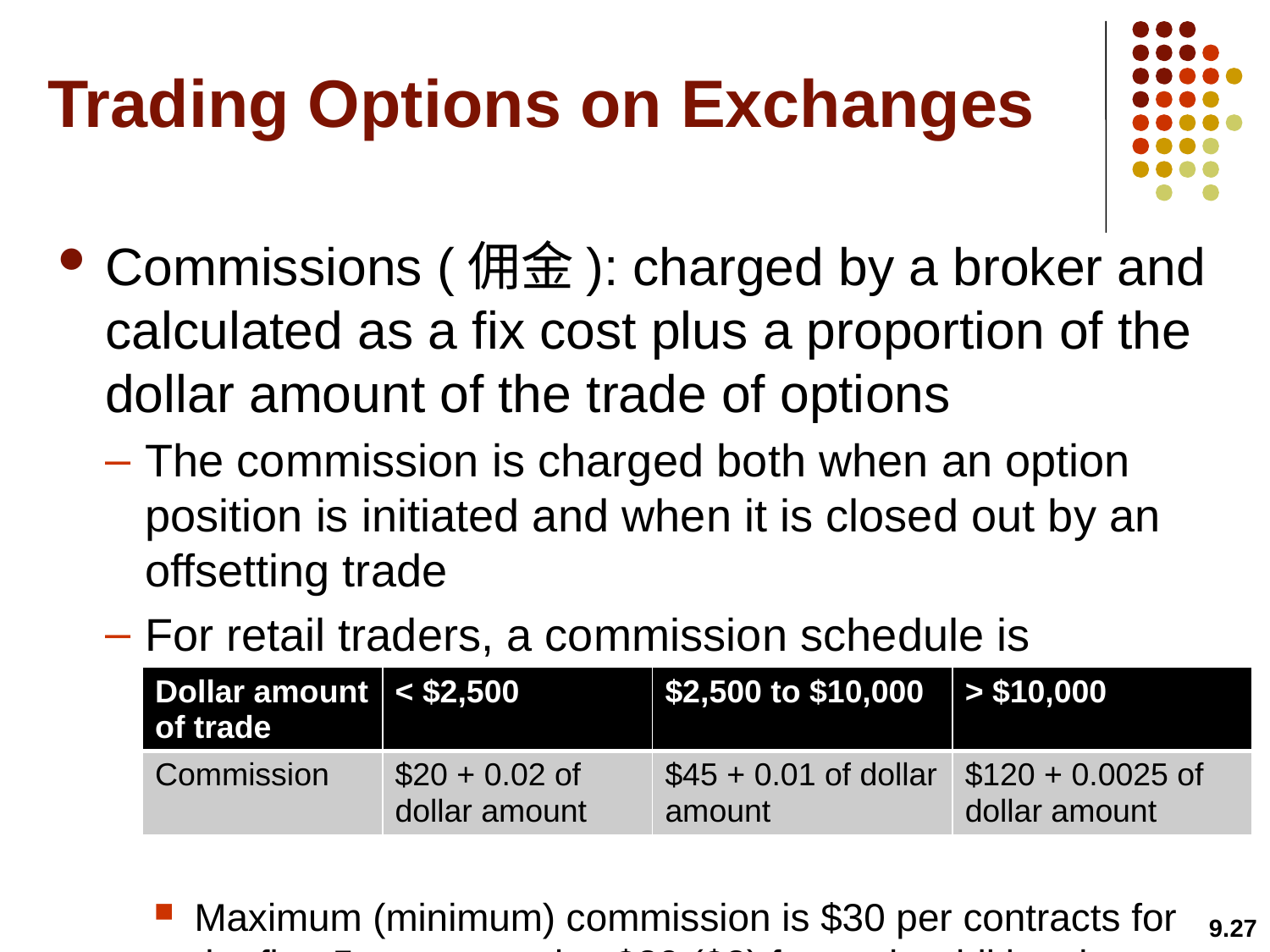

# Trading Options on Exchanges
Commissions (佣金): charged by a broker and calculated as a fix cost plus a proportion of the dollar amount of the trade of options
The commission is charged both when an option position is initiated and when it is closed out by an offsetting trade
For retail traders, a commission schedule is

Maximum (minimum) commission is $30 per contracts for the first 5 contracts plus $20 ($2) for each additional contract
| Dollar amount of trade | < $2,500 | $2,500 to $10,000 | > $10,000 |
| --- | --- | --- | --- |
| Commission | $20 + 0.02 of dollar amount | $45 + 0.01 of dollar amount | $120 + 0.0025 of dollar amount |
9.27